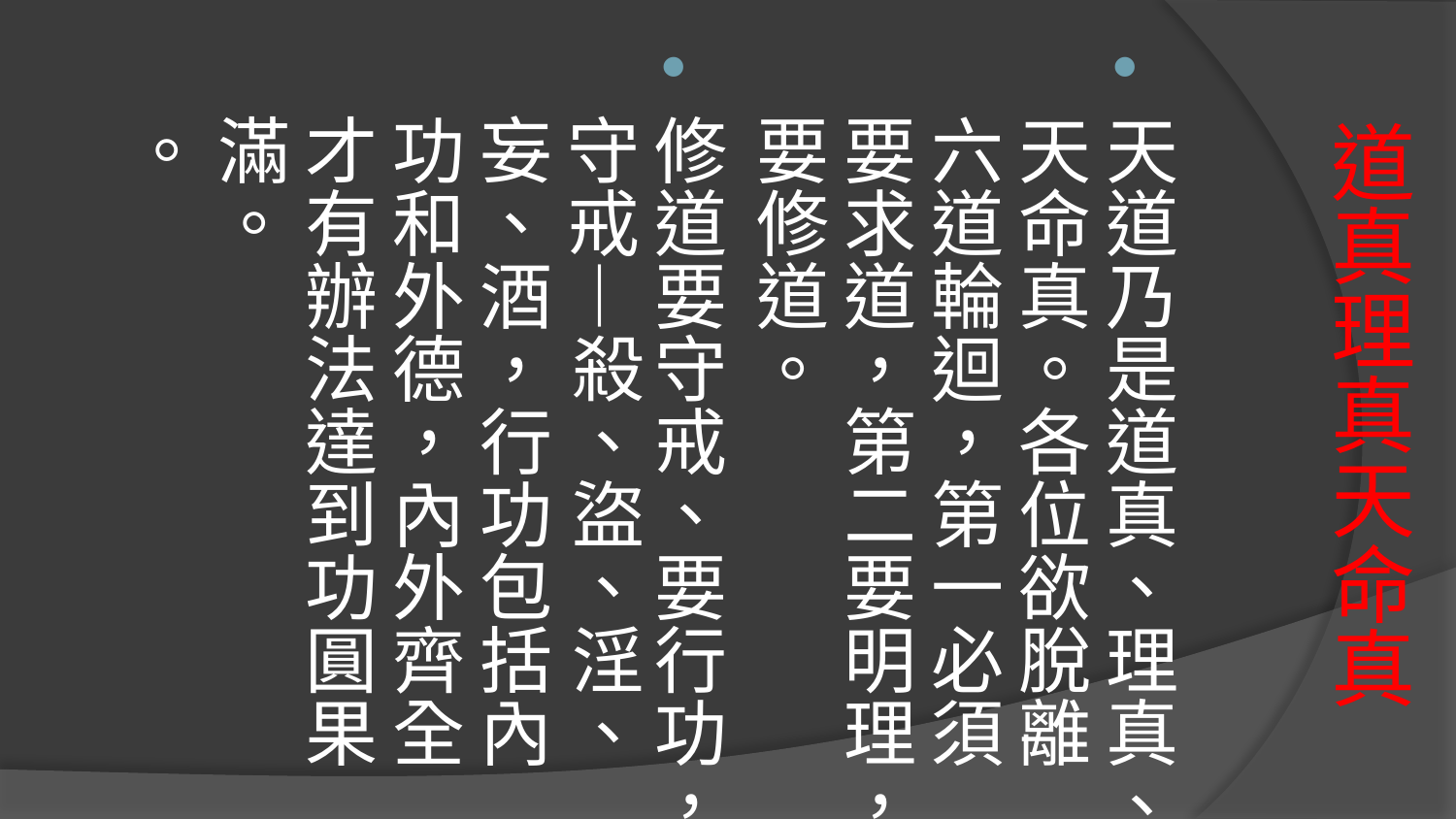

天道乃是道真、理真、天命真。各位欲脫離六道輪迴，第一必須要求道，第二要明理，要修道。
修道要守戒、要行功，守戒—殺、盜、淫、妄、酒，行功包括內功和外德，內外齊全才有辦法達到功圓果滿。
。

# 道真理真天命真